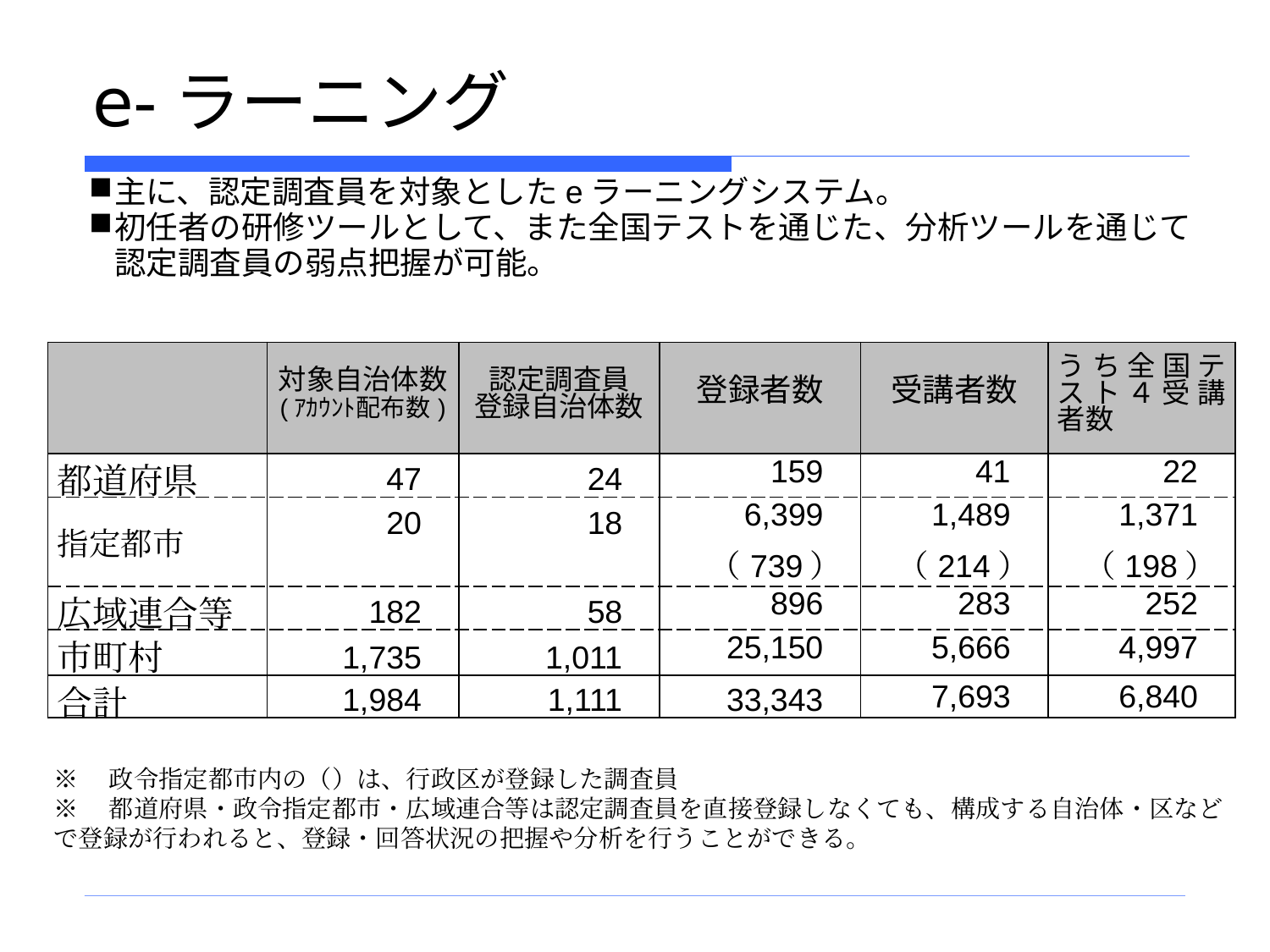

# e-ラーニング
主に、認定調査員を対象としたeラーニングシステム。
初任者の研修ツールとして、また全国テストを通じた、分析ツールを通じて認定調査員の弱点把握が可能。
|  | 対象自治体数 (ｱｶｳﾝﾄ配布数) | 認定調査員 登録自治体数 | 登録者数 | 受講者数 | うち全国テスト４受講者数 |
| --- | --- | --- | --- | --- | --- |
| 都道府県 | 47 | 24 | 159 | 41 | 22 |
| 指定都市 | 20 | 18 | 6,399 | 1,489 | 1,371 |
|  |  |  | （739） | （214） | （198） |
| 広域連合等 | 182 | 58 | 896 | 283 | 252 |
| 市町村 | 1,735 | 1,011 | 25,150 | 5,666 | 4,997 |
| 合計 | 1,984 | 1,111 | 33,343 | 7,693 | 6,840 |
※　政令指定都市内の（）は、行政区が登録した調査員
※　都道府県・政令指定都市・広域連合等は認定調査員を直接登録しなくても、構成する自治体・区などで登録が行われると、登録・回答状況の把握や分析を行うことができる。